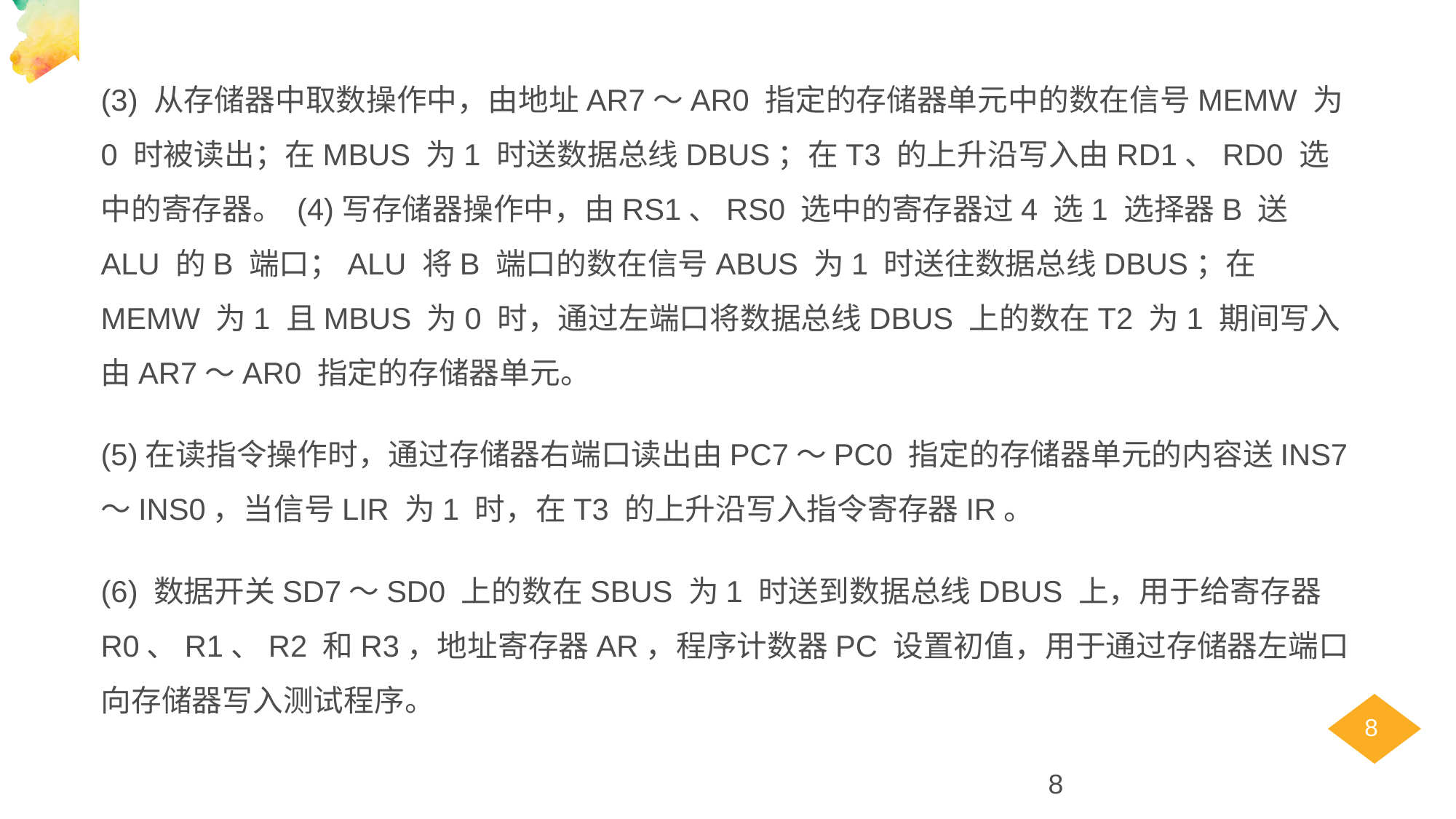

(3) 从存储器中取数操作中，由地址AR7～AR0 指定的存储器单元中的数在信号MEMW 为0 时被读出；在MBUS 为1 时送数据总线DBUS；在T3 的上升沿写入由RD1、RD0 选中的寄存器。 (4)写存储器操作中，由RS1、RS0 选中的寄存器过4 选1 选择器B 送ALU 的B 端口；ALU 将B 端口的数在信号ABUS 为1 时送往数据总线DBUS；在MEMW 为1 且MBUS 为0 时，通过左端口将数据总线DBUS 上的数在T2 为1 期间写入由AR7～AR0 指定的存储器单元。
(5)在读指令操作时，通过存储器右端口读出由PC7～PC0 指定的存储器单元的内容送INS7～INS0，当信号LIR 为1 时，在T3 的上升沿写入指令寄存器IR。
(6) 数据开关SD7～SD0 上的数在SBUS 为1 时送到数据总线DBUS 上，用于给寄存器R0、R1、R2 和R3，地址寄存器AR，程序计数器PC 设置初值，用于通过存储器左端口向存储器写入测试程序。
8